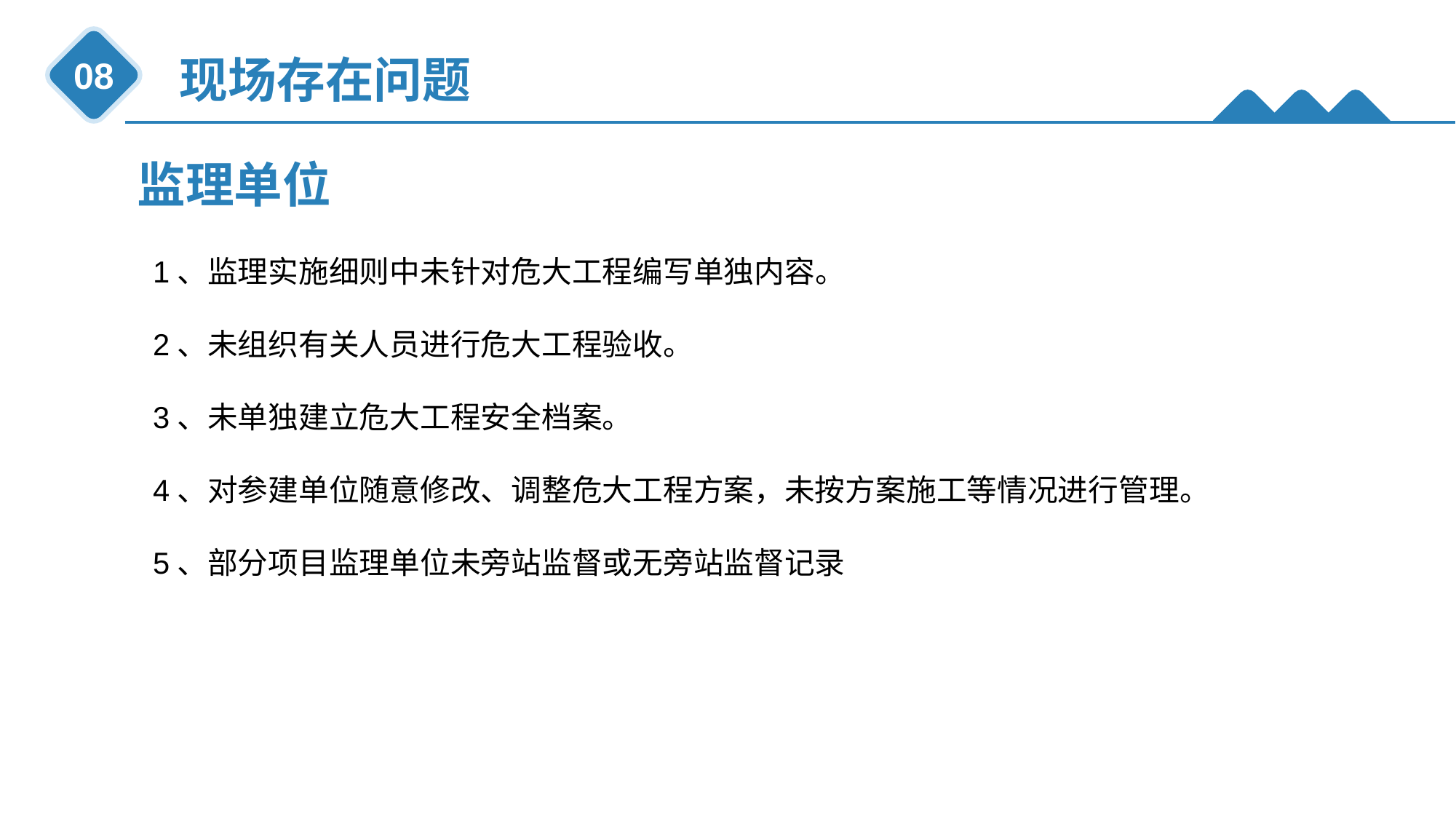

现场存在问题
08

监理单位
1、监理实施细则中未针对危大工程编写单独内容。

2、未组织有关人员进行危大工程验收。

3、未单独建立危大工程安全档案。

4、对参建单位随意修改、调整危大工程方案，未按方案施工等情况进行管理。

5、部分项目监理单位未旁站监督或无旁站监督记录